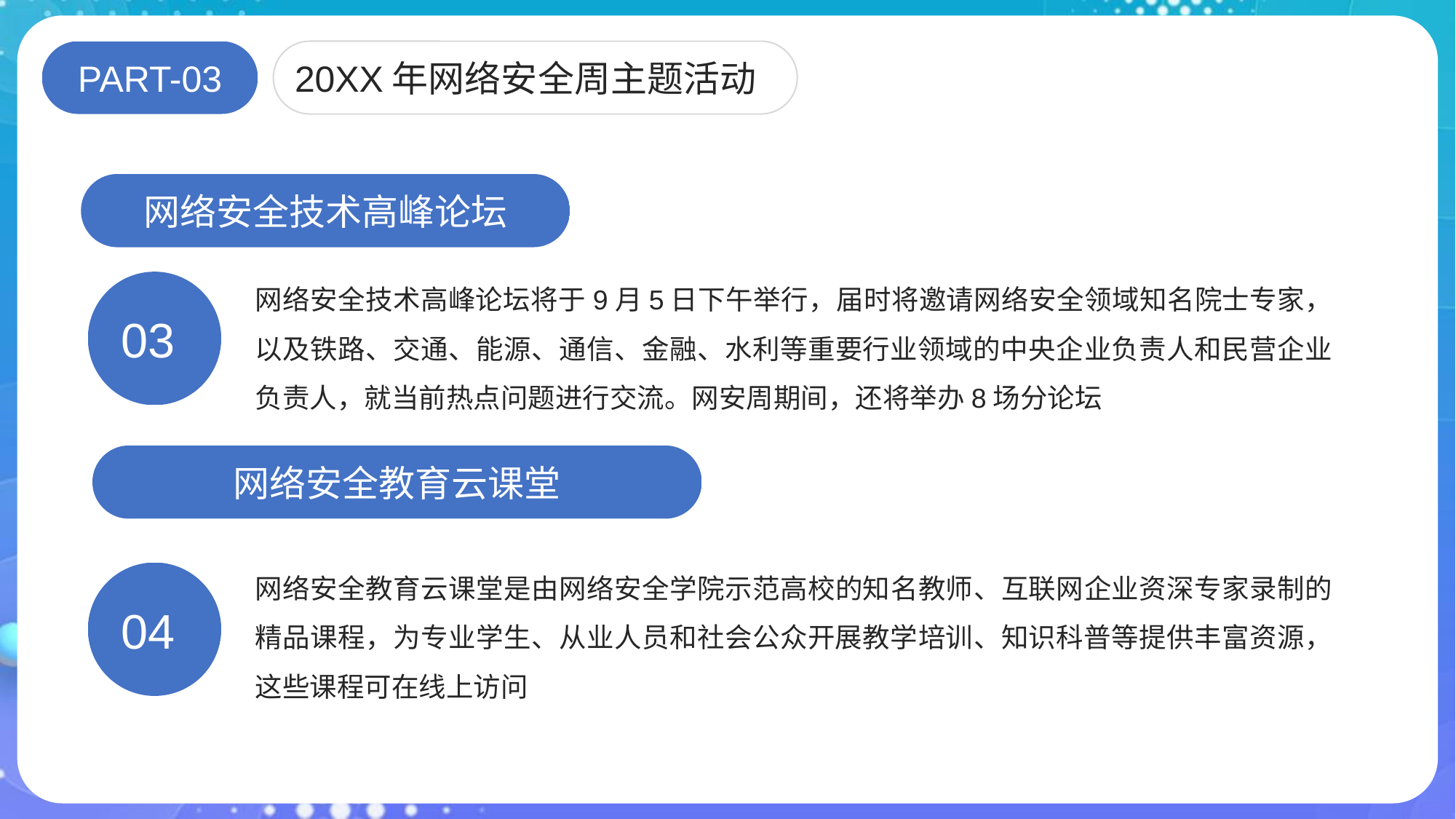

PART-03
20XX年网络安全周主题活动
网络安全技术高峰论坛
网络安全技术高峰论坛将于9月5日下午举行，届时将邀请网络安全领域知名院士专家，以及铁路、交通、能源、通信、金融、水利等重要行业领域的中央企业负责人和民营企业负责人，就当前热点问题进行交流。网安周期间，还将举办8场分论坛
03
网络安全教育云课堂
网络安全教育云课堂是由网络安全学院示范高校的知名教师、互联网企业资深专家录制的精品课程，为专业学生、从业人员和社会公众开展教学培训、知识科普等提供丰富资源，这些课程可在线上访问
04